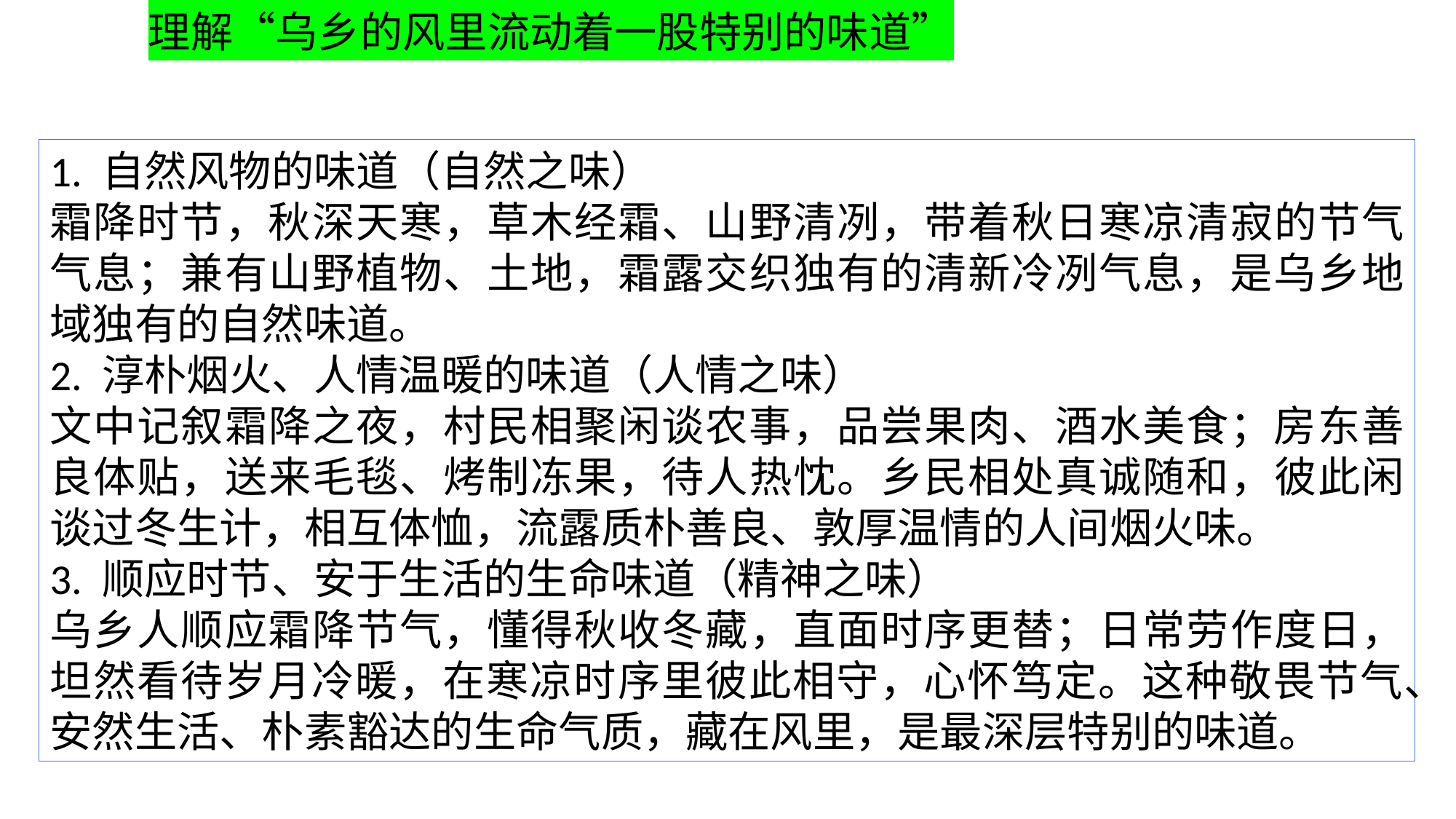

理解“乌乡的风里流动着一股特别的味道”
1. 自然风物的味道（自然之味）
霜降时节，秋深天寒，草木经霜、山野清冽，带着秋日寒凉清寂的节气气息；兼有山野植物、土地，霜露交织独有的清新冷冽气息，是乌乡地域独有的自然味道。
2. 淳朴烟火、人情温暖的味道（人情之味）
文中记叙霜降之夜，村民相聚闲谈农事，品尝果肉、酒水美食；房东善良体贴，送来毛毯、烤制冻果，待人热忱。乡民相处真诚随和，彼此闲谈过冬生计，相互体恤，流露质朴善良、敦厚温情的人间烟火味。
3. 顺应时节、安于生活的生命味道（精神之味）
乌乡人顺应霜降节气，懂得秋收冬藏，直面时序更替；日常劳作度日，坦然看待岁月冷暖，在寒凉时序里彼此相守，心怀笃定。这种敬畏节气、安然生活、朴素豁达的生命气质，藏在风里，是最深层特别的味道。